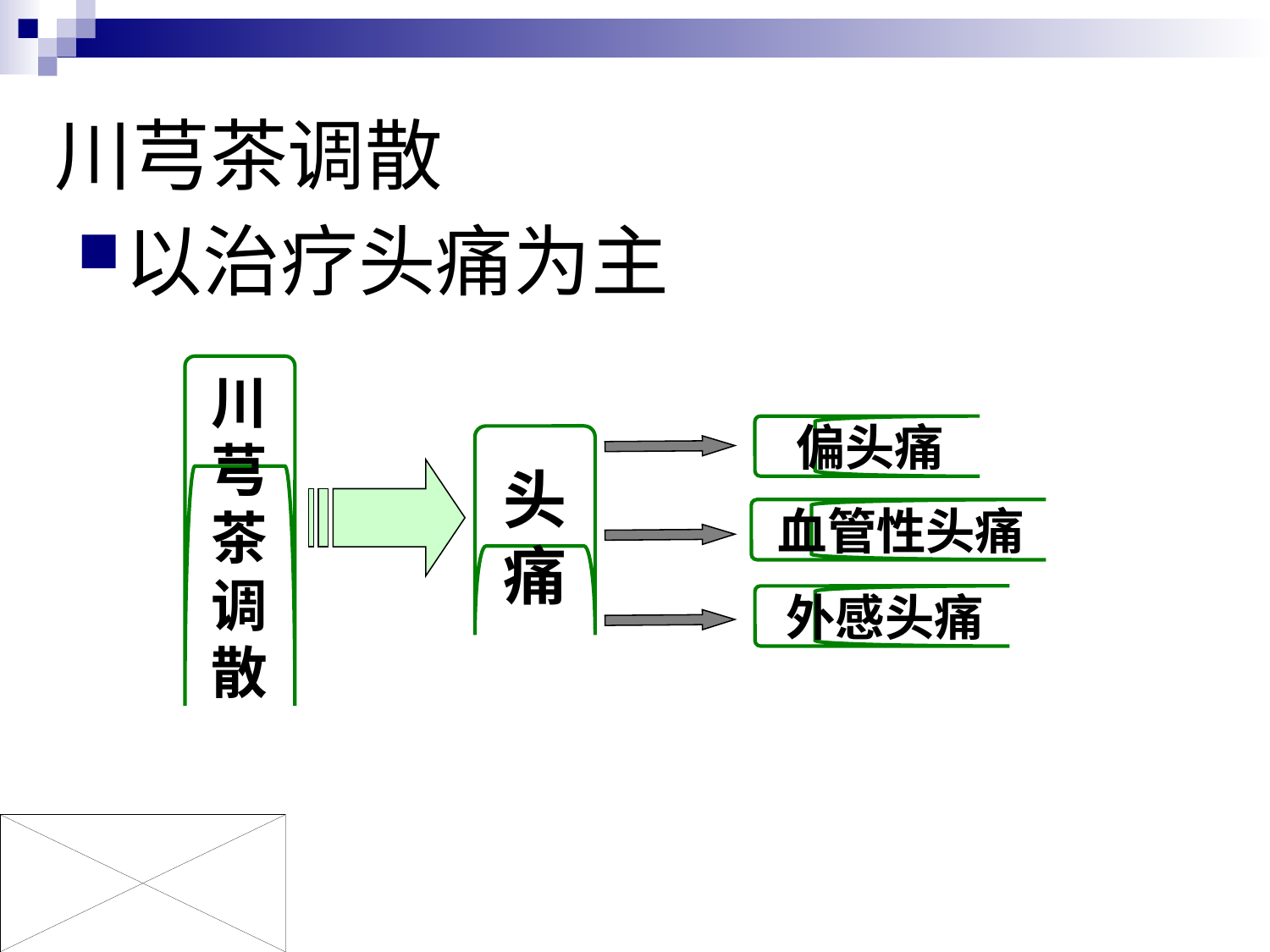

# 川芎茶调散
以治疗头痛为主
川
芎
茶
调
散
偏头痛

血管性头痛

外感头痛
头
痛